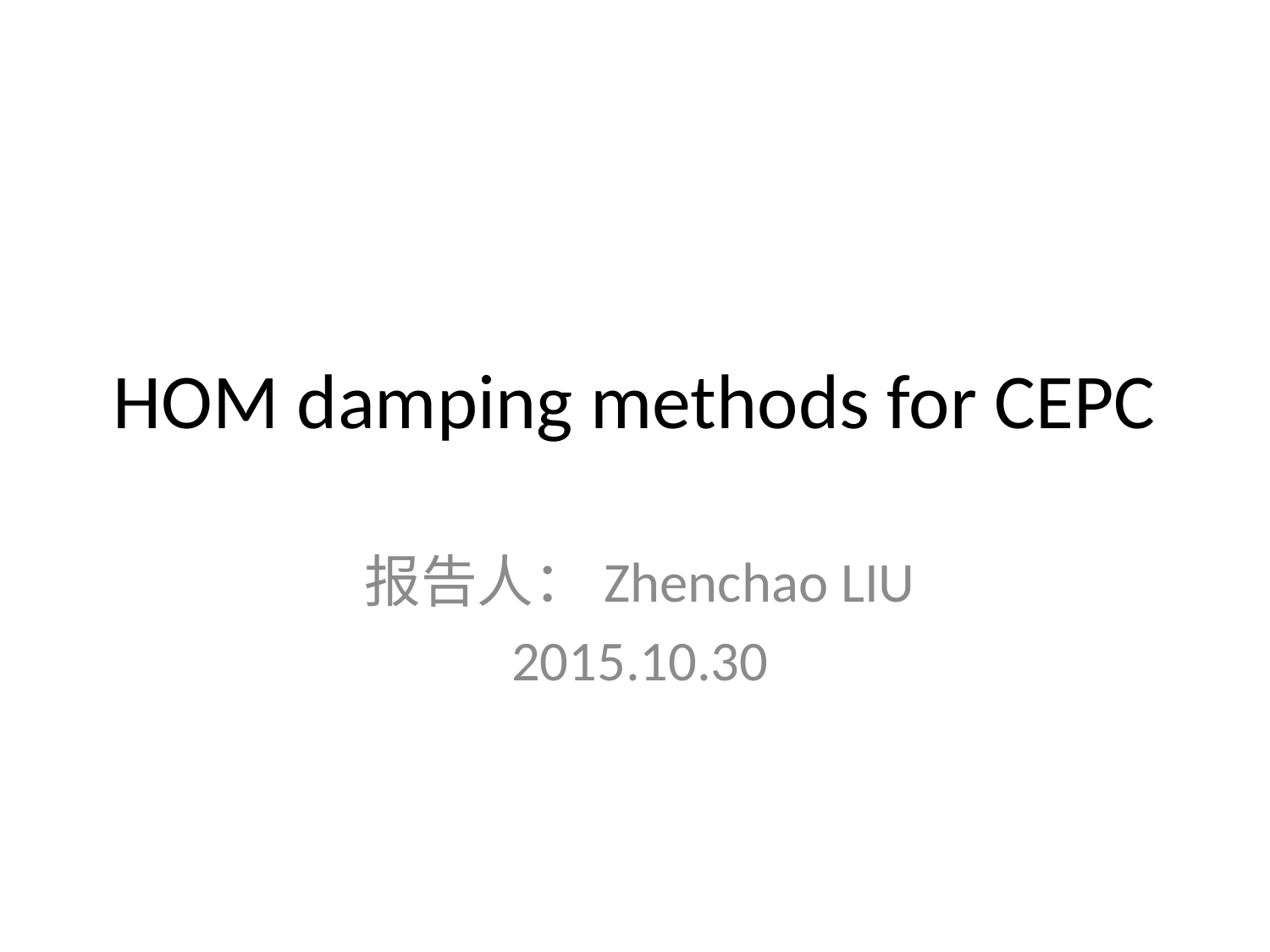

# HOM damping methods for CEPC
报告人：Zhenchao LIU
2015.10.30